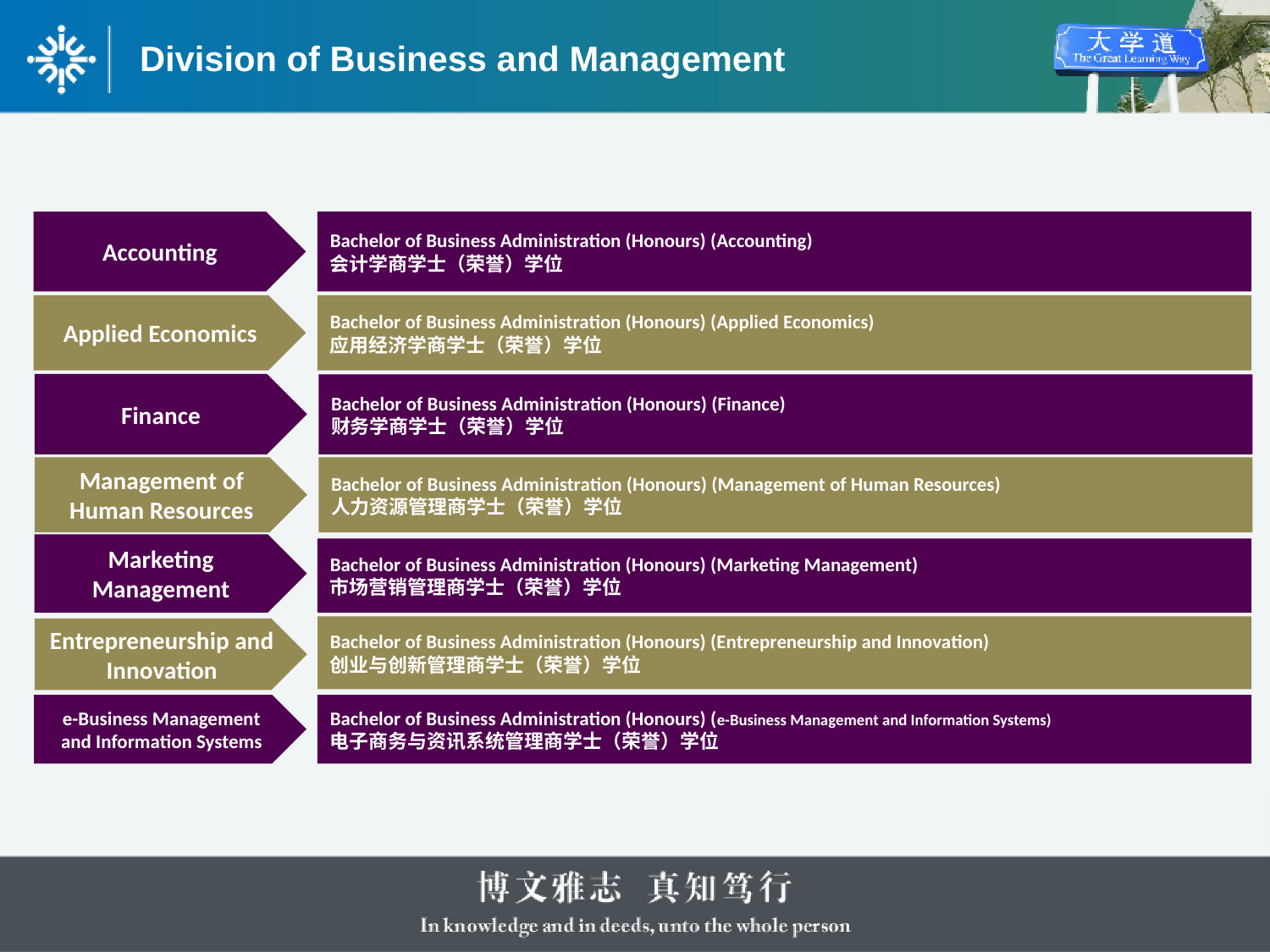

# Division of Business and Management
Bachelor of Business Administration (Honours) (Accounting)
会计学商学士（荣誉）学位
Accounting
Applied Economics
Bachelor of Business Administration (Honours) (Applied Economics)
应用经济学商学士（荣誉）学位
Finance
Bachelor of Business Administration (Honours) (Finance)
财务学商学士（荣誉）学位
Management of Human Resources
Bachelor of Business Administration (Honours) (Management of Human Resources)
人力资源管理商学士（荣誉）学位
Marketing Management
Bachelor of Business Administration (Honours) (Marketing Management)
市场营销管理商学士（荣誉）学位
Bachelor of Business Administration (Honours) (Entrepreneurship and Innovation)
创业与创新管理商学士（荣誉）学位
Entrepreneurship and Innovation
e-Business Management and Information Systems
Bachelor of Business Administration (Honours) (e-Business Management and Information Systems)
电子商务与资讯系统管理商学士（荣誉）学位